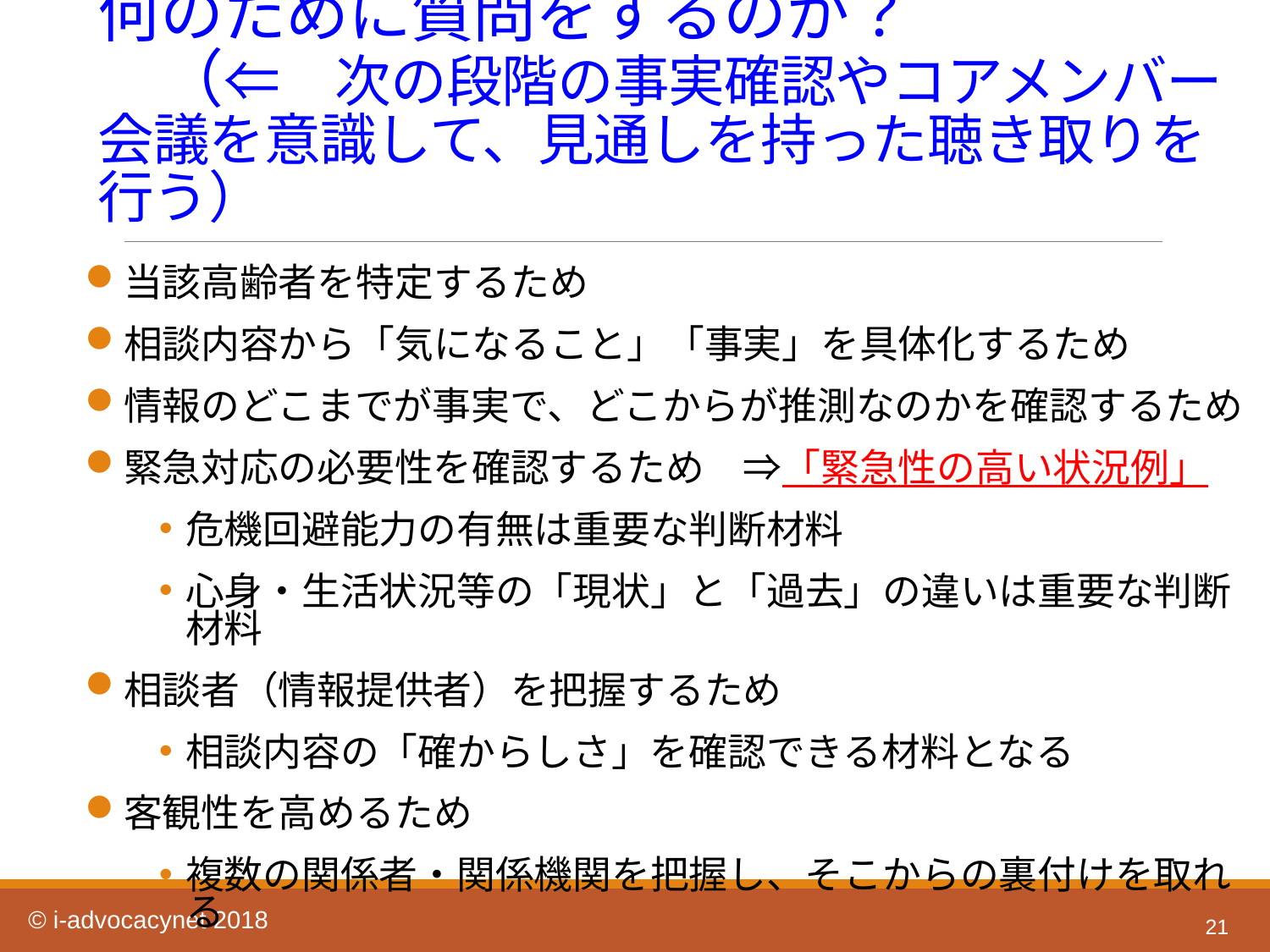

# 何のために質問をするのか？ 　（⇐　次の段階の事実確認やコアメンバー会議を意識して、見通しを持った聴き取りを行う）
当該高齢者を特定するため
相談内容から「気になること」「事実」を具体化するため
情報のどこまでが事実で、どこからが推測なのかを確認するため
緊急対応の必要性を確認するため　⇒「緊急性の高い状況例」
危機回避能力の有無は重要な判断材料
心身・生活状況等の「現状」と「過去」の違いは重要な判断材料
相談者（情報提供者）を把握するため
相談内容の「確からしさ」を確認できる材料となる
客観性を高めるため
複数の関係者・関係機関を把握し、そこからの裏付けを取れる
21